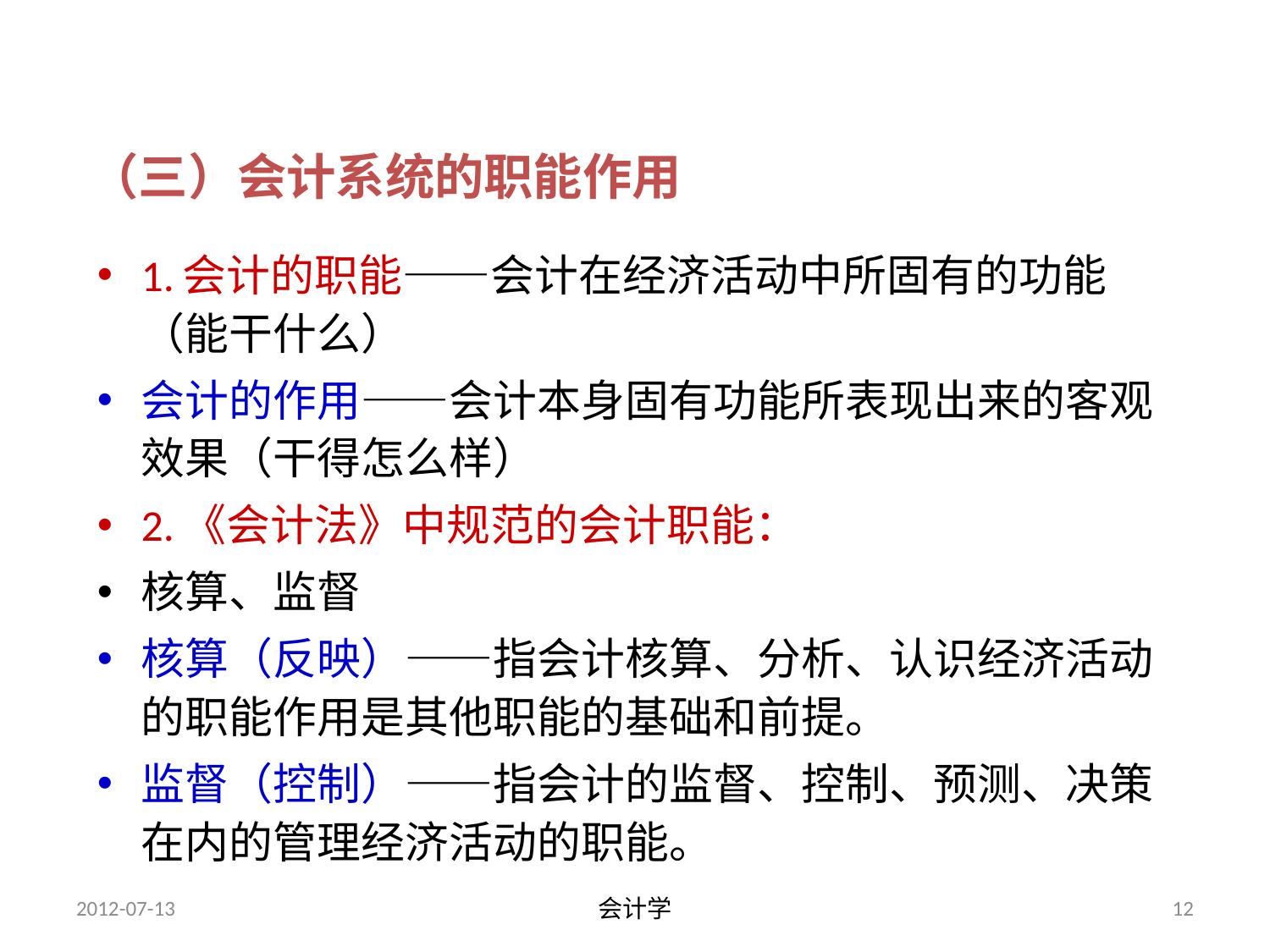

（三）会计系统的职能作用
1.会计的职能——会计在经济活动中所固有的功能（能干什么）
会计的作用——会计本身固有功能所表现出来的客观效果（干得怎么样）
2.《会计法》中规范的会计职能：
核算、监督
核算（反映）——指会计核算、分析、认识经济活动的职能作用是其他职能的基础和前提。
监督（控制）——指会计的监督、控制、预测、决策在内的管理经济活动的职能。
2012-07-13
会计学
12